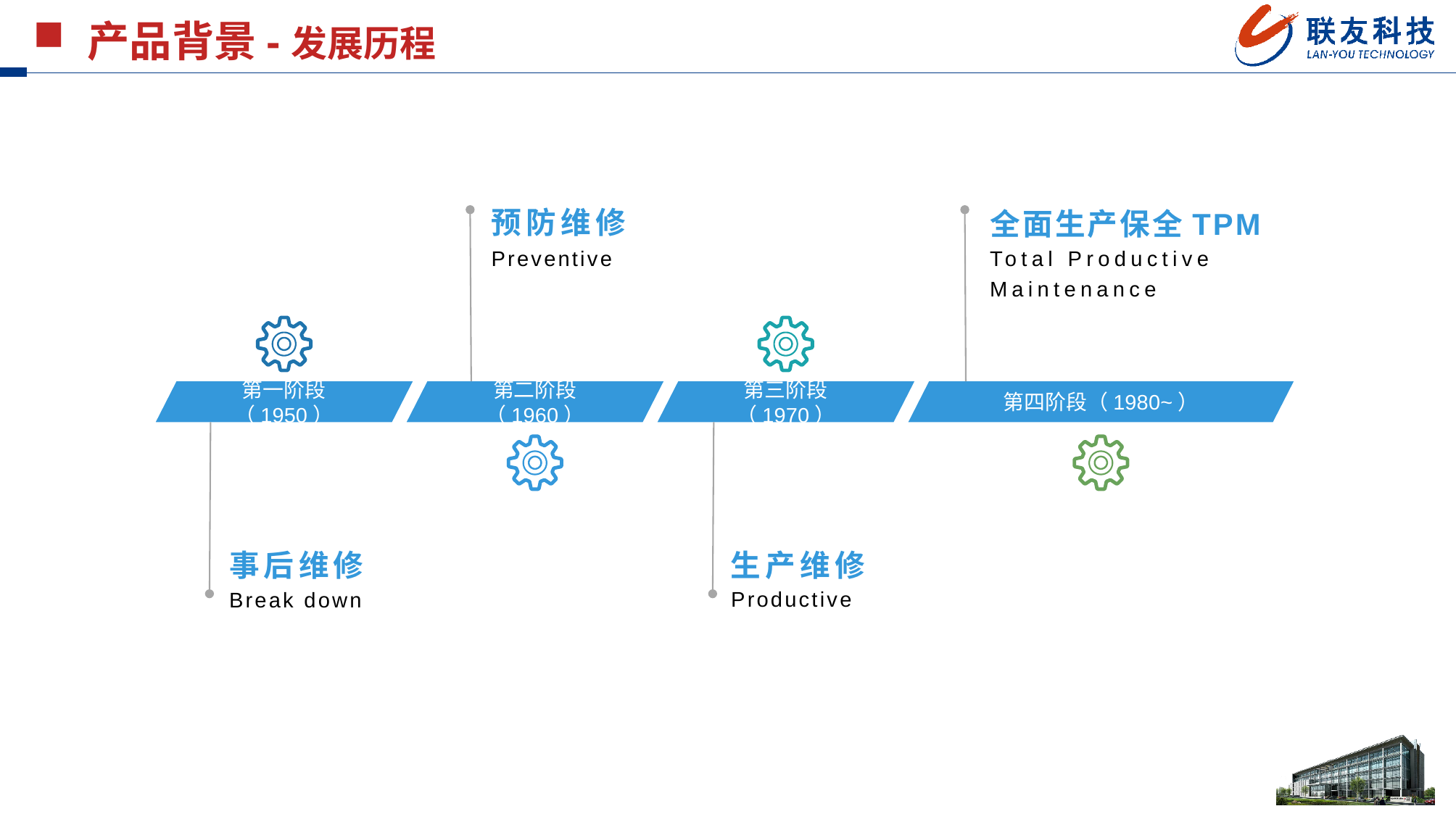

产品背景-发展历程
预防维修
第二阶段（1960）

Preventive
全面生产保全TPM
Total Productive Maintenance
第四阶段（1980~）

第一阶段（1950）
事后维修
Break down

第三阶段（1970）
生产维修
Productive